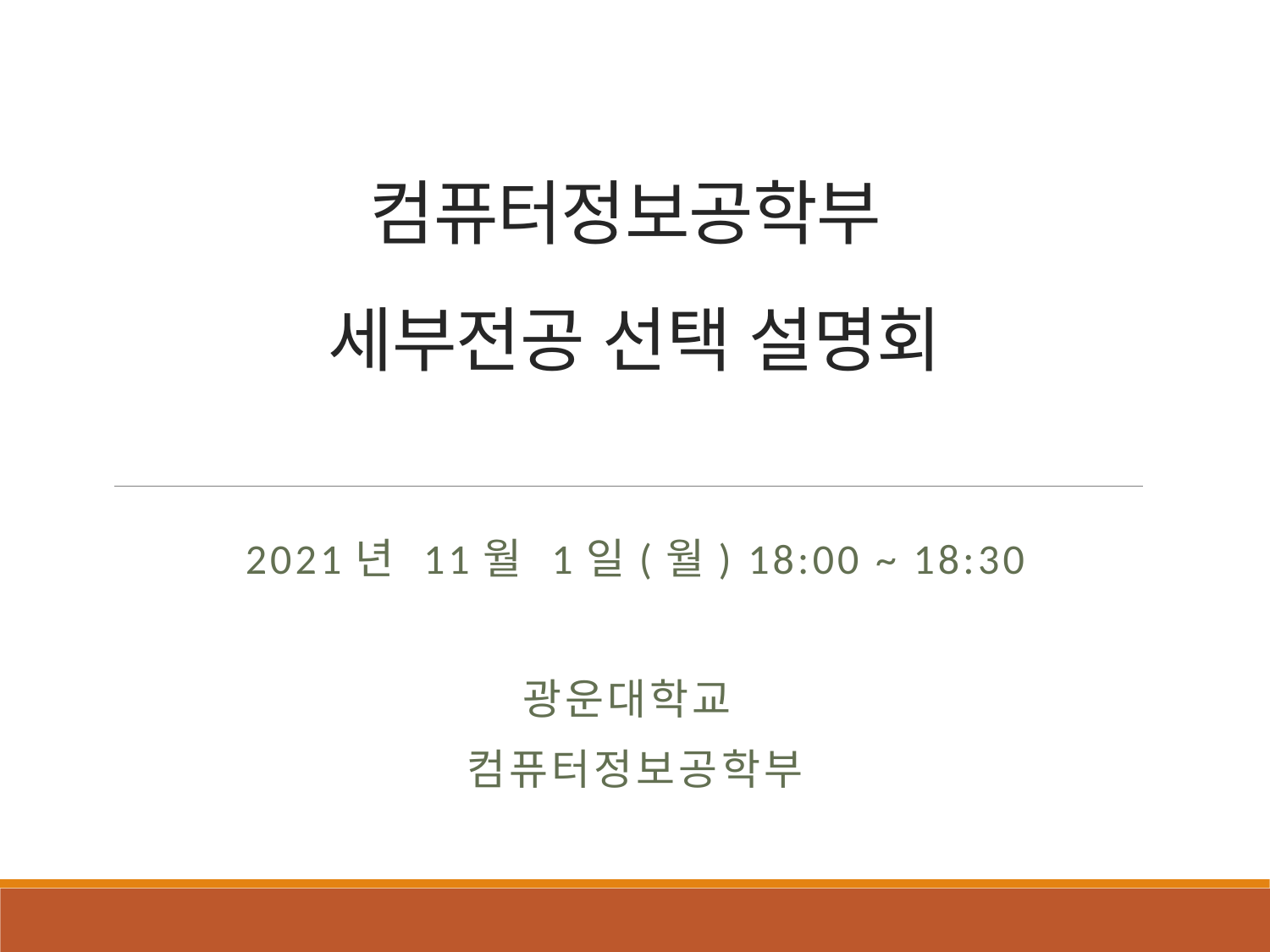

# 컴퓨터정보공학부 세부전공 선택 설명회
2021년 11월 1일(월) 18:00 ~ 18:30

광운대학교
컴퓨터정보공학부